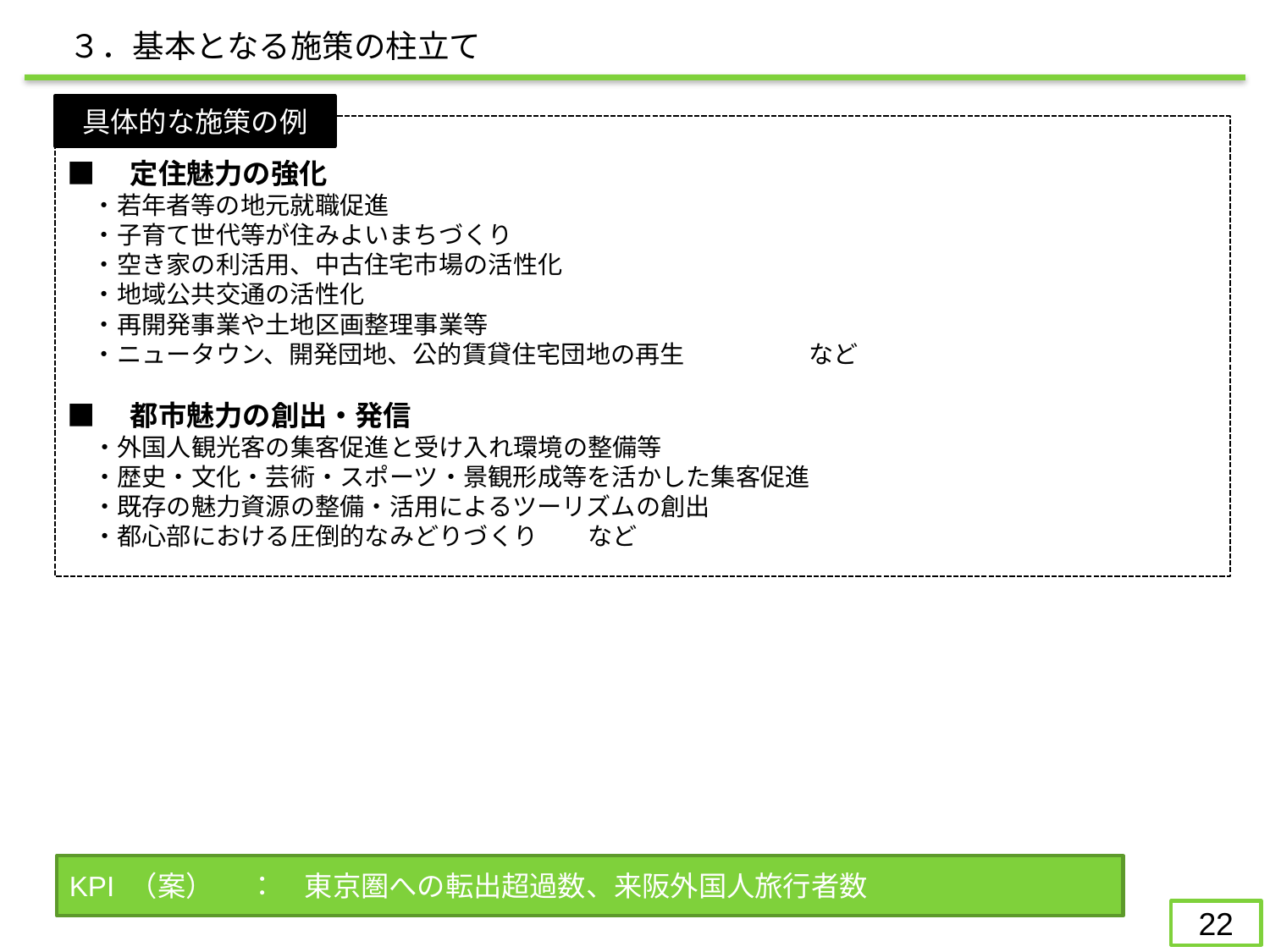

３．基本となる施策の柱立て
具体的な施策の例

■　定住魅力の強化
　・若年者等の地元就職促進
　・子育て世代等が住みよいまちづくり
　・空き家の利活用、中古住宅市場の活性化
　・地域公共交通の活性化
　・再開発事業や土地区画整理事業等
　・ニュータウン、開発団地、公的賃貸住宅団地の再生　　　　　など

■　都市魅力の創出・発信
	・外国人観光客の集客促進と受け入れ環境の整備等
・歴史・文化・芸術・スポーツ・景観形成等を活かした集客促進
・既存の魅力資源の整備・活用によるツーリズムの創出
・都心部における圧倒的なみどりづくり　　など

KPI （案） 　：　東京圏への転出超過数、来阪外国人旅行者数
22